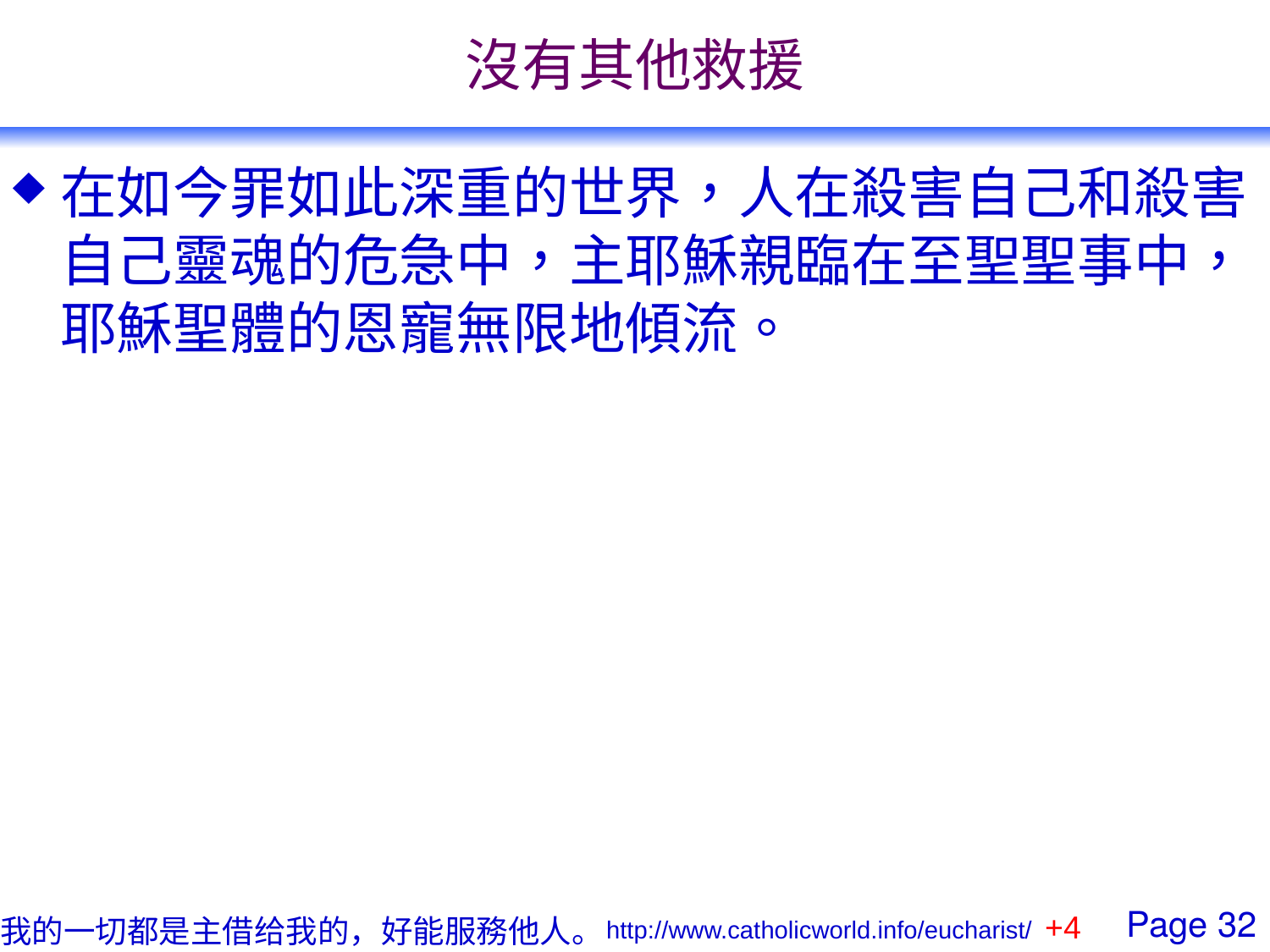

# 沒有其他救援
在如今罪如此深重的世界，人在殺害自己和殺害自己靈魂的危急中，主耶穌親臨在至聖聖事中，耶穌聖體的恩寵無限地傾流。
+4